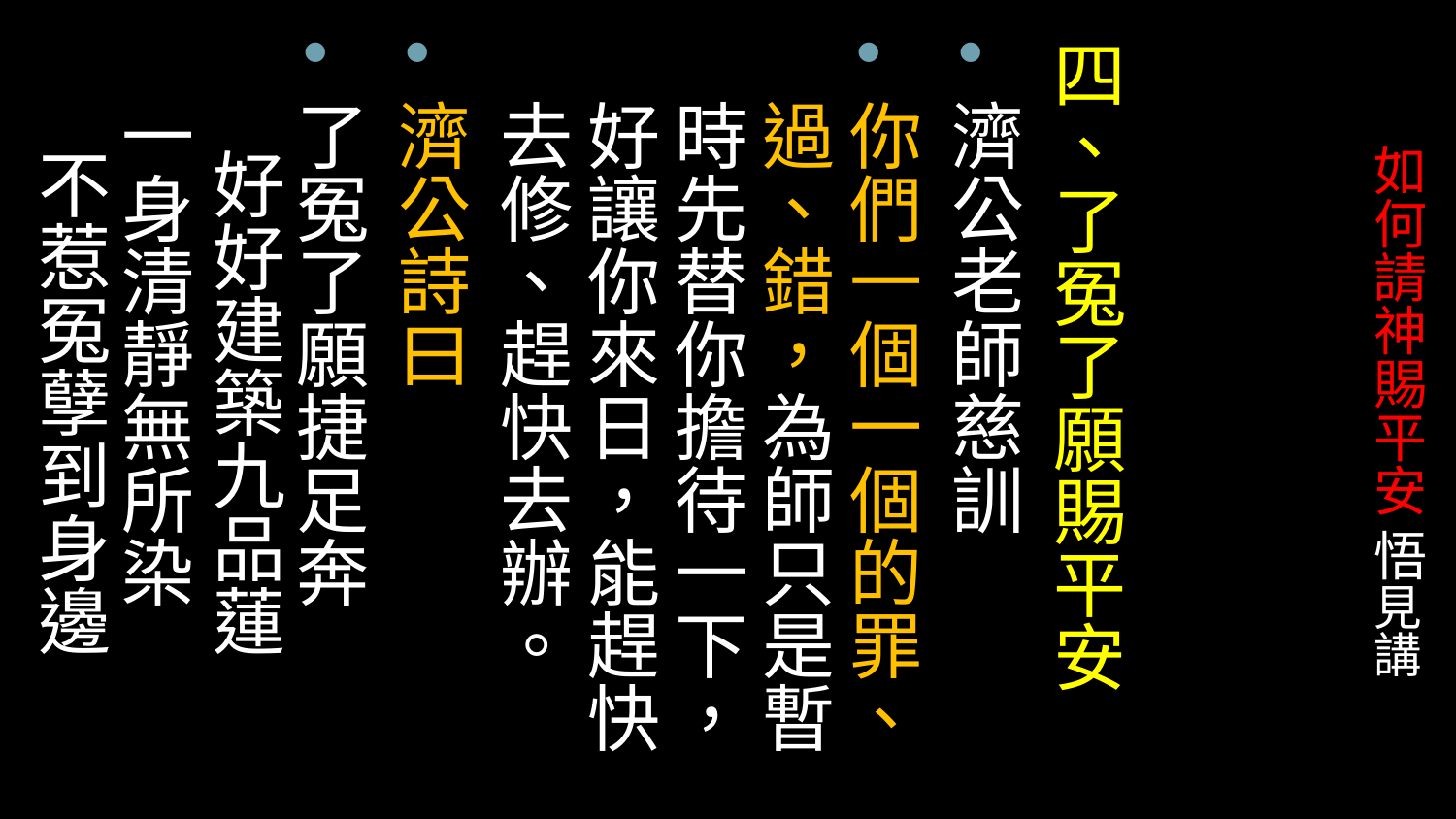

四、了冤了願賜平安
濟公老師慈訓
你們一個一個的罪、過、錯，為師只是暫時先替你擔待一下，好讓你來日，能趕快去修、趕快去辦。
濟公詩曰
了冤了願捷足奔              好好建築九品蓮 
一身清靜無所染              不惹冤孽到身邊
# 如何請神賜平安 悟見講